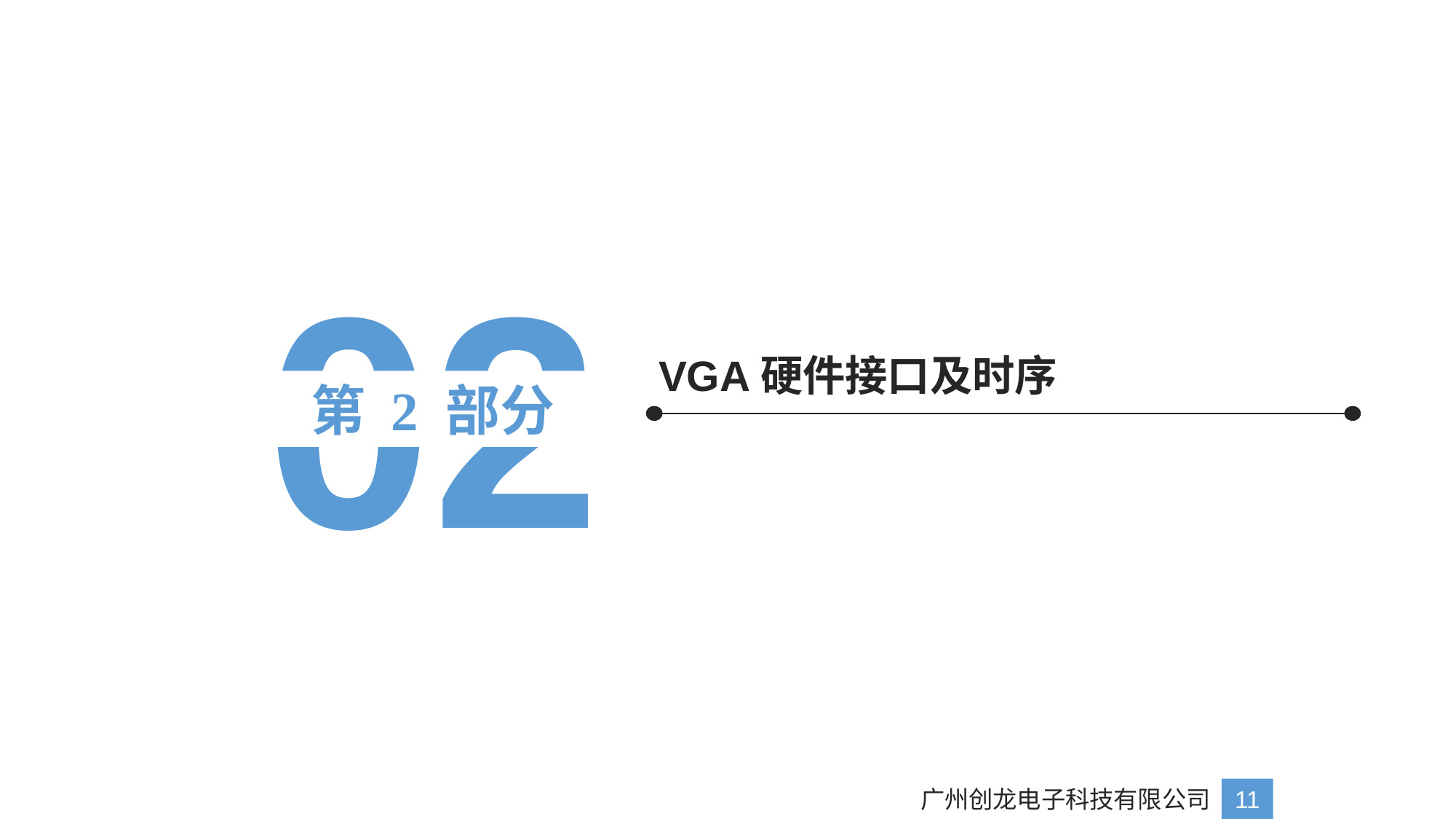

02
VGA硬件接口及时序
第 2 部分

广州创龙电子科技有限公司
11